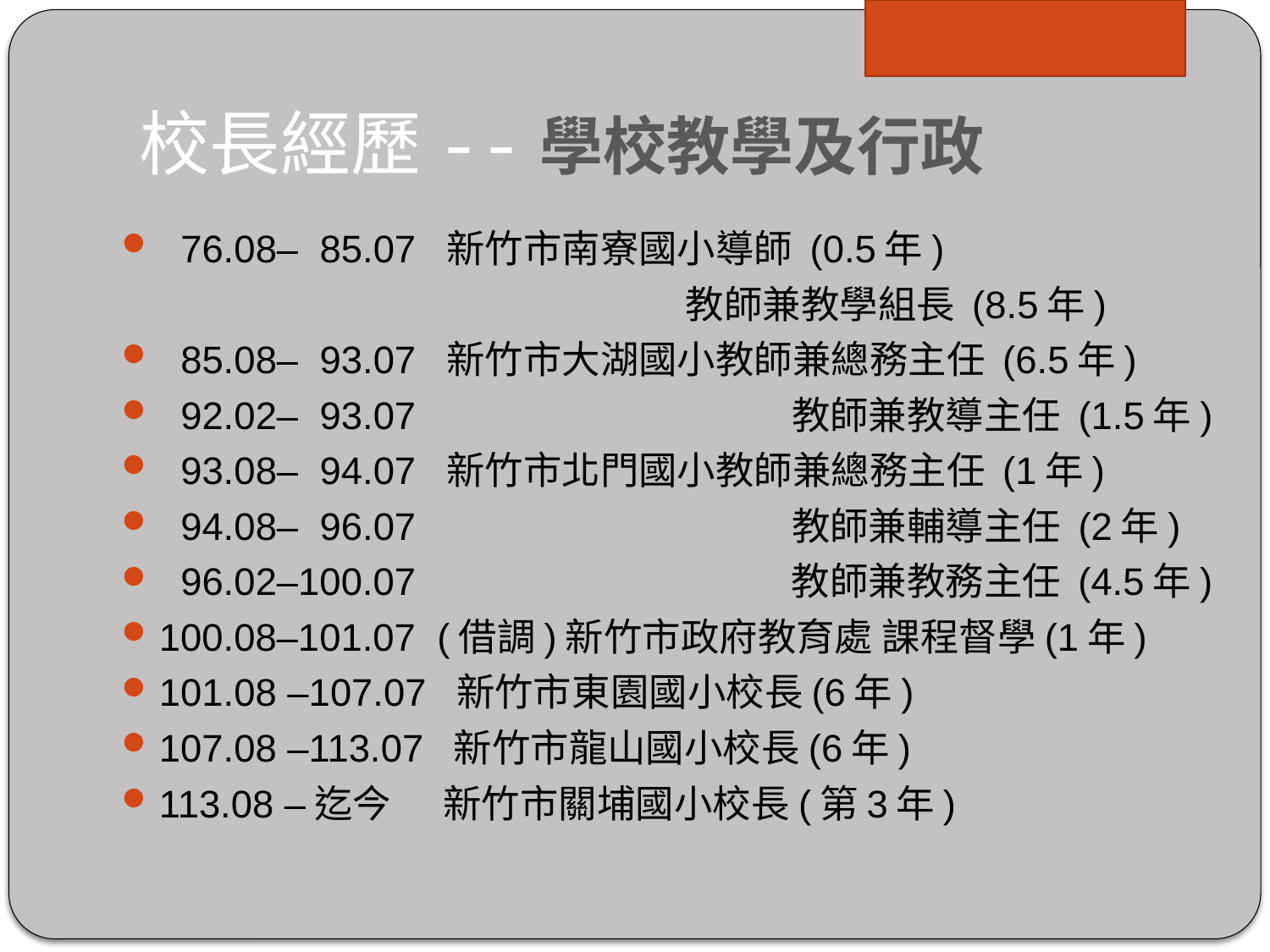

# 校長經歷--學校教學及行政
  76.08–  85.07  新竹市南寮國小導師 (0.5年)
                                                                教師兼教學組長 (8.5年)
  85.08–  93.07  新竹市大湖國小教師兼總務主任 (6.5年)
  92.02–  93.07                                  教師兼教導主任 (1.5年)
  93.08–  94.07  新竹市北門國小教師兼總務主任 (1年)
  94.08–  96.07                                  教師兼輔導主任 (2年)
  96.02–100.07                                  教師兼教務主任 (4.5年)
100.08–101.07  (借調)新竹市政府教育處 課程督學(1年)
101.08 –107.07  新竹市東園國小校長(6年)
107.08 –113.07  新竹市龍山國小校長(6年)
113.08 –迄今      新竹市關埔國小校長(第3年)